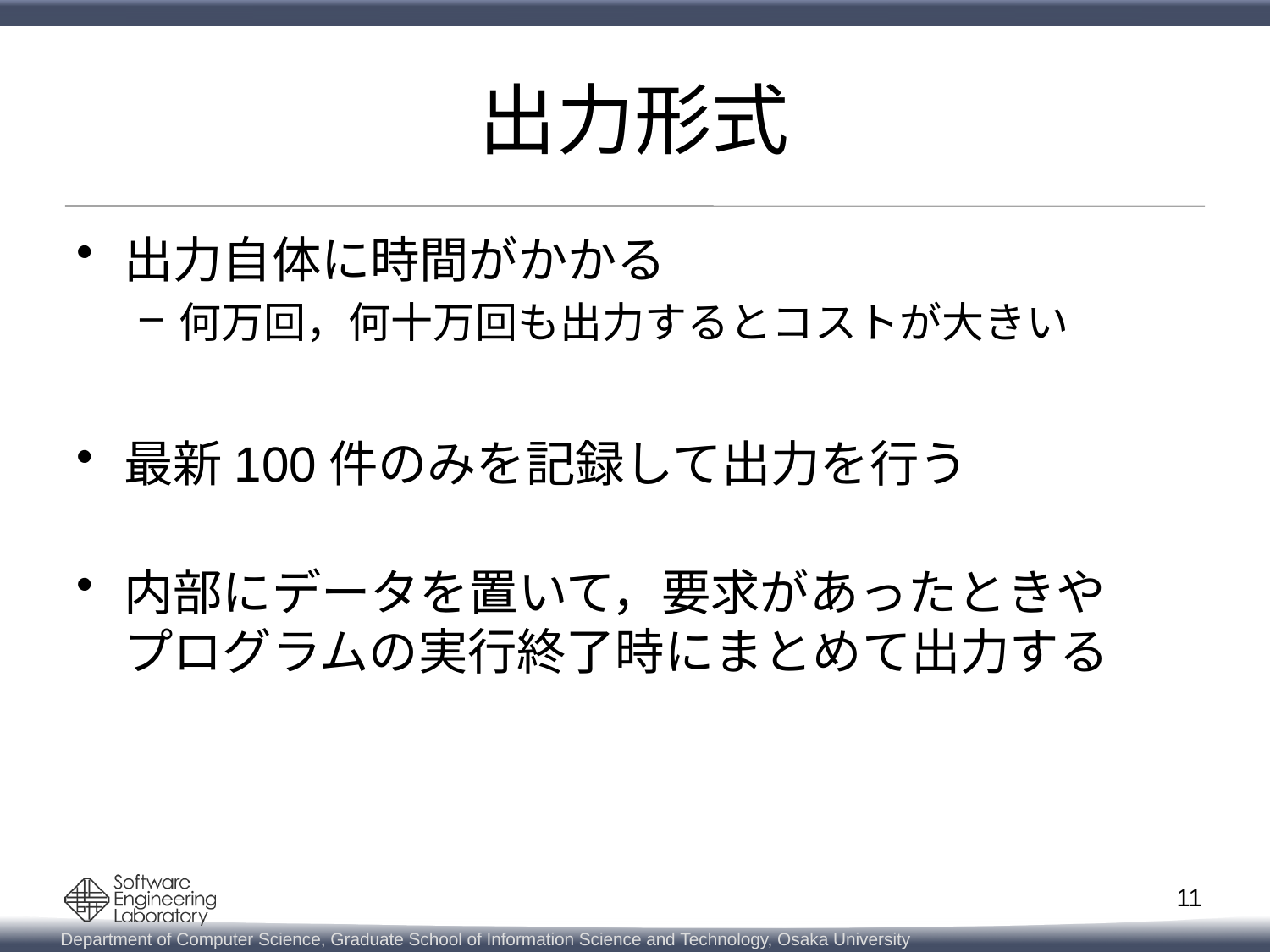

# 出力形式
出力自体に時間がかかる
何万回，何十万回も出力するとコストが大きい

最新100件のみを記録して出力を行う
内部にデータを置いて，要求があったときや
プログラムの実行終了時にまとめて出力する

11